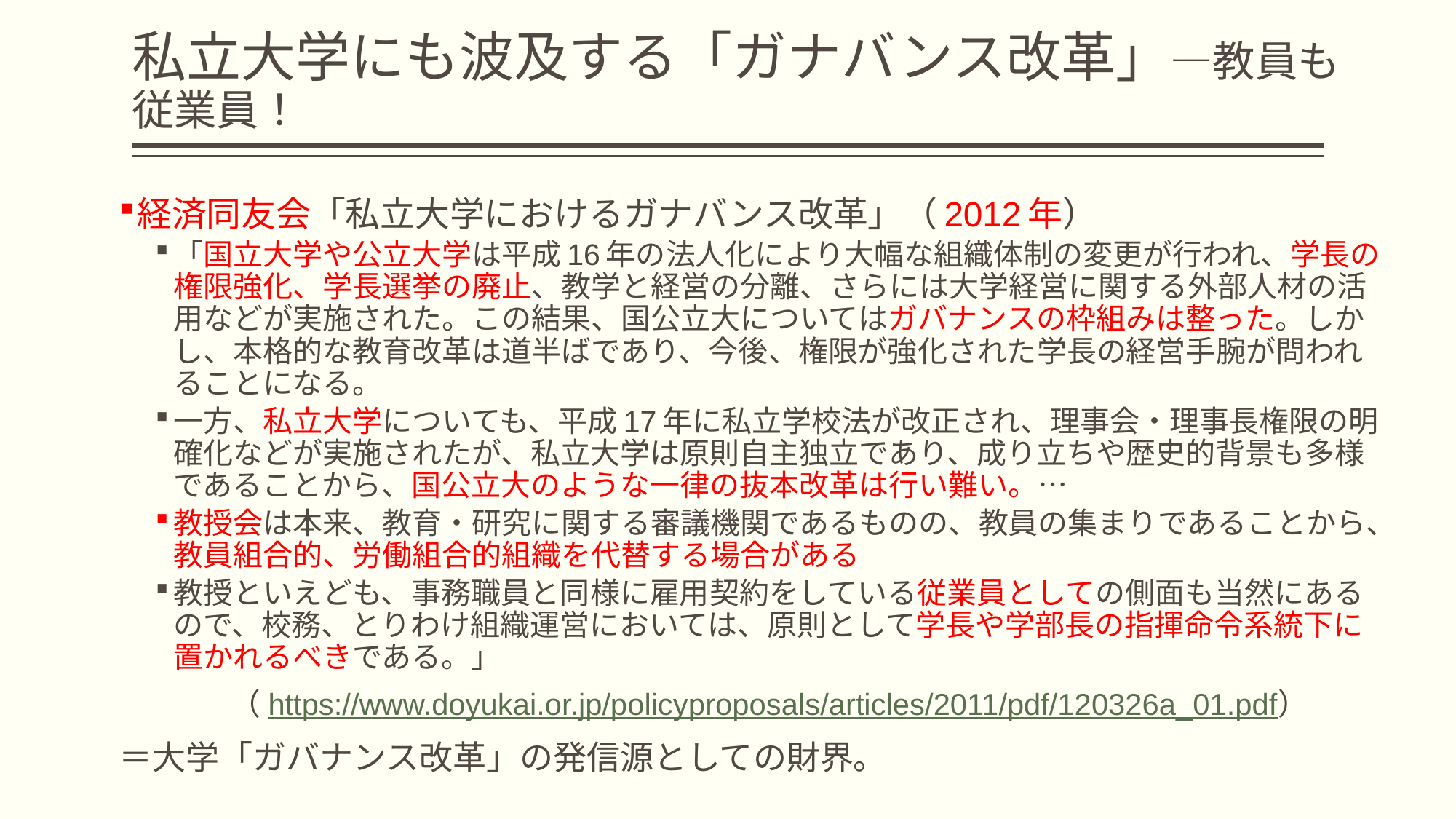

# 私立大学にも波及する「ガナバンス改革」―教員も従業員！
経済同友会「私立大学におけるガナバンス改革」（2012年）
「国立大学や公立大学は平成16年の法人化により大幅な組織体制の変更が行われ、学長の権限強化、学長選挙の廃止、教学と経営の分離、さらには大学経営に関する外部人材の活用などが実施された。この結果、国公立大についてはガバナンスの枠組みは整った。しかし、本格的な教育改革は道半ばであり、今後、権限が強化された学長の経営手腕が問われることになる。
一方、私立大学についても、平成17年に私立学校法が改正され、理事会・理事長権限の明確化などが実施されたが、私立大学は原則自主独立であり、成り立ちや歴史的背景も多様であることから、国公立大のような一律の抜本改革は行い難い。…
教授会は本来、教育・研究に関する審議機関であるものの、教員の集まりであることから、教員組合的、労働組合的組織を代替する場合がある
教授といえども、事務職員と同様に雇用契約をしている従業員としての側面も当然にあるので、校務、とりわけ組織運営においては、原則として学長や学部長の指揮命令系統下に置かれるべきである。」

＝大学「ガバナンス改革」の発信源としての財界。
（https://www.doyukai.or.jp/policyproposals/articles/2011/pdf/120326a_01.pdf）